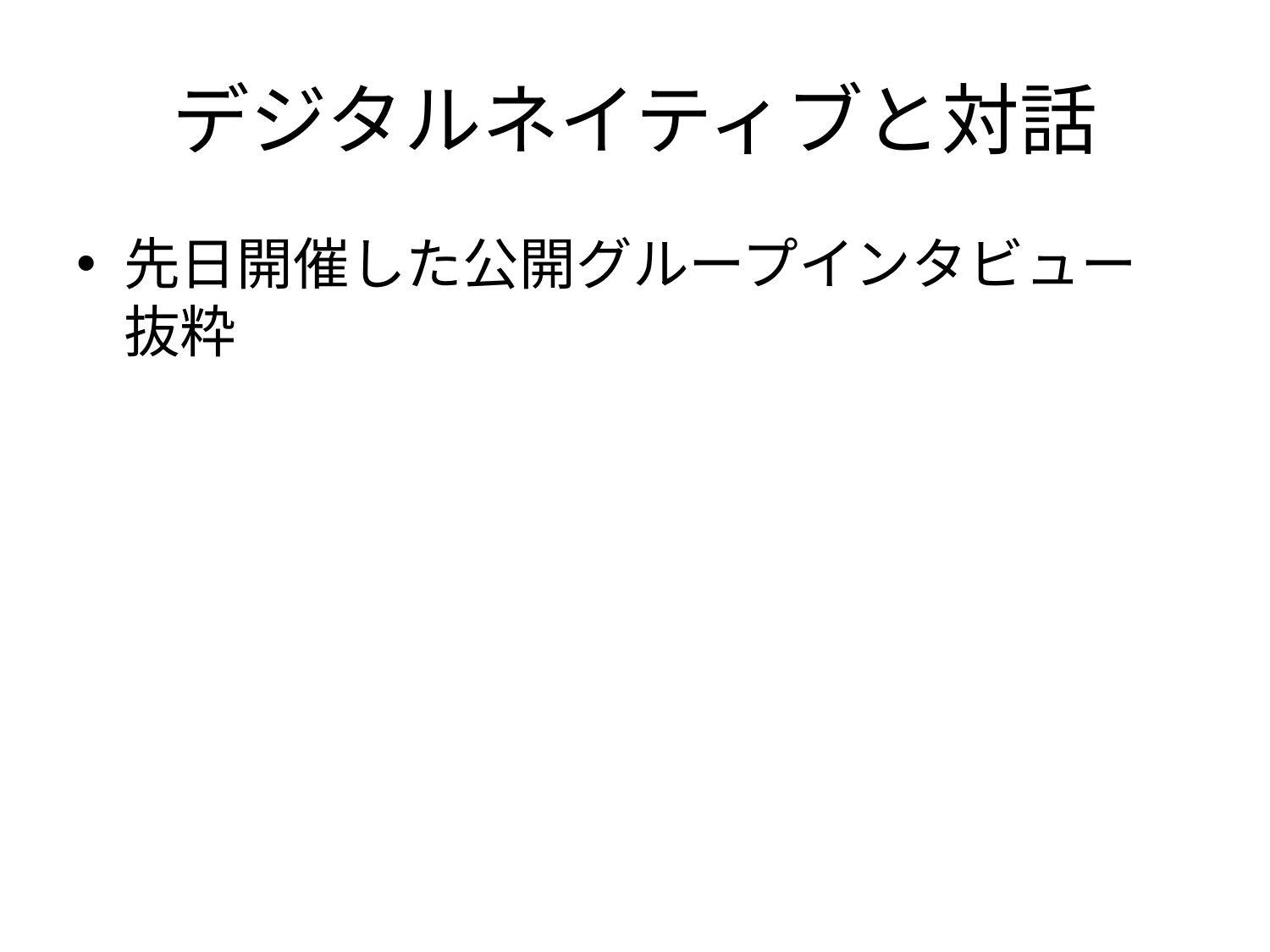

# デジタルネイティブと対話
先日開催した公開グループインタビュー抜粋